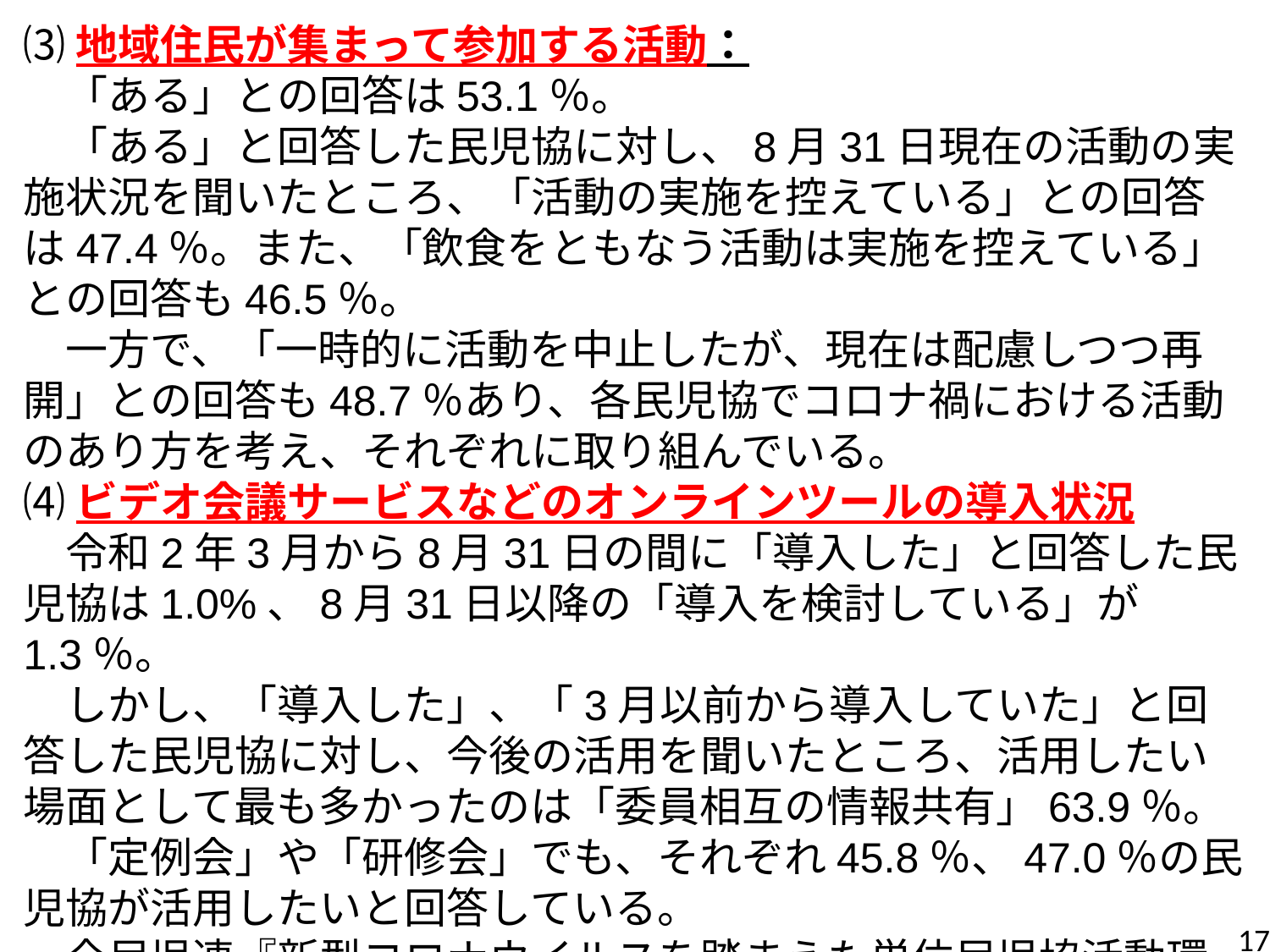

⑶地域住民が集まって参加する活動：
　「ある」との回答は53.1％。
　「ある」と回答した民児協に対し、8月31日現在の活動の実施状況を聞いたところ、「活動の実施を控えている」との回答は47.4％。また、「飲食をともなう活動は実施を控えている」との回答も46.5％。
　一方で、「一時的に活動を中止したが、現在は配慮しつつ再開」との回答も48.7％あり、各民児協でコロナ禍における活動のあり方を考え、それぞれに取り組んでいる。
⑷ビデオ会議サービスなどのオンラインツールの導入状況
　令和2年3月から8月31日の間に「導入した」と回答した民児協は1.0%、8月31日以降の「導入を検討している」が1.3％。
　しかし、「導入した」、「3月以前から導入していた」と回答した民児協に対し、今後の活用を聞いたところ、活用したい場面として最も多かったのは「委員相互の情報共有」63.9％。
　「定例会」や「研修会」でも、それぞれ45.8％、47.0％の民児協が活用したいと回答している。
　全民児連『新型コロナウイルスを踏まえた単位民児協活動環境調査』＜令和2年9月17日（木）～令和2年10月7日（水 )＞
17